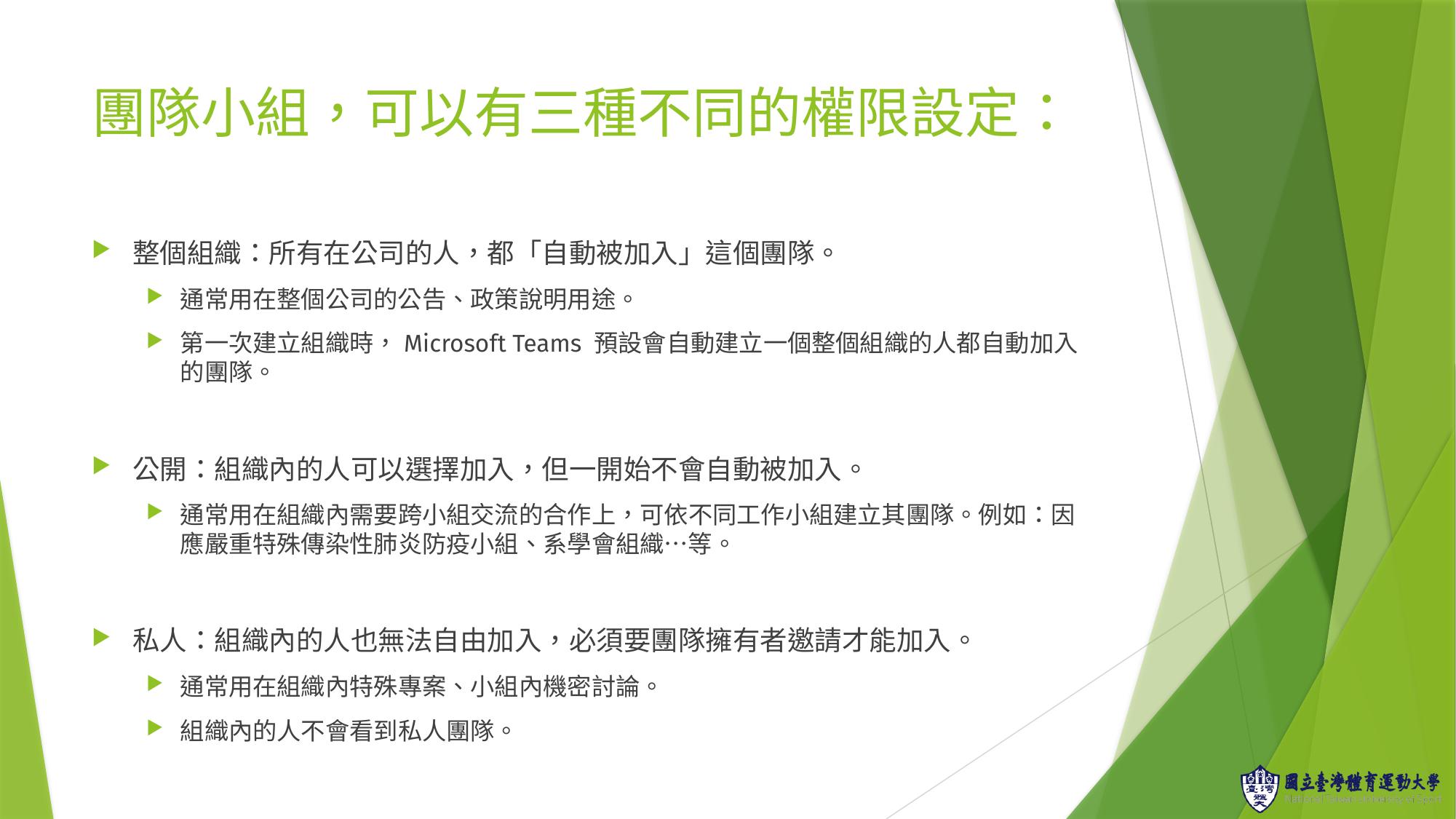

# 團隊小組，可以有三種不同的權限設定：
整個組織：所有在公司的人，都「自動被加入」這個團隊。
通常用在整個公司的公告、政策說明用途。
第一次建立組織時，Microsoft Teams 預設會自動建立一個整個組織的人都自動加入的團隊。

公開：組織內的人可以選擇加入，但一開始不會自動被加入。
通常用在組織內需要跨小組交流的合作上，可依不同工作小組建立其團隊。例如：因應嚴重特殊傳染性肺炎防疫小組、系學會組織…等。

私人：組織內的人也無法自由加入，必須要團隊擁有者邀請才能加入。
通常用在組織內特殊專案、小組內機密討論。
組織內的人不會看到私人團隊。